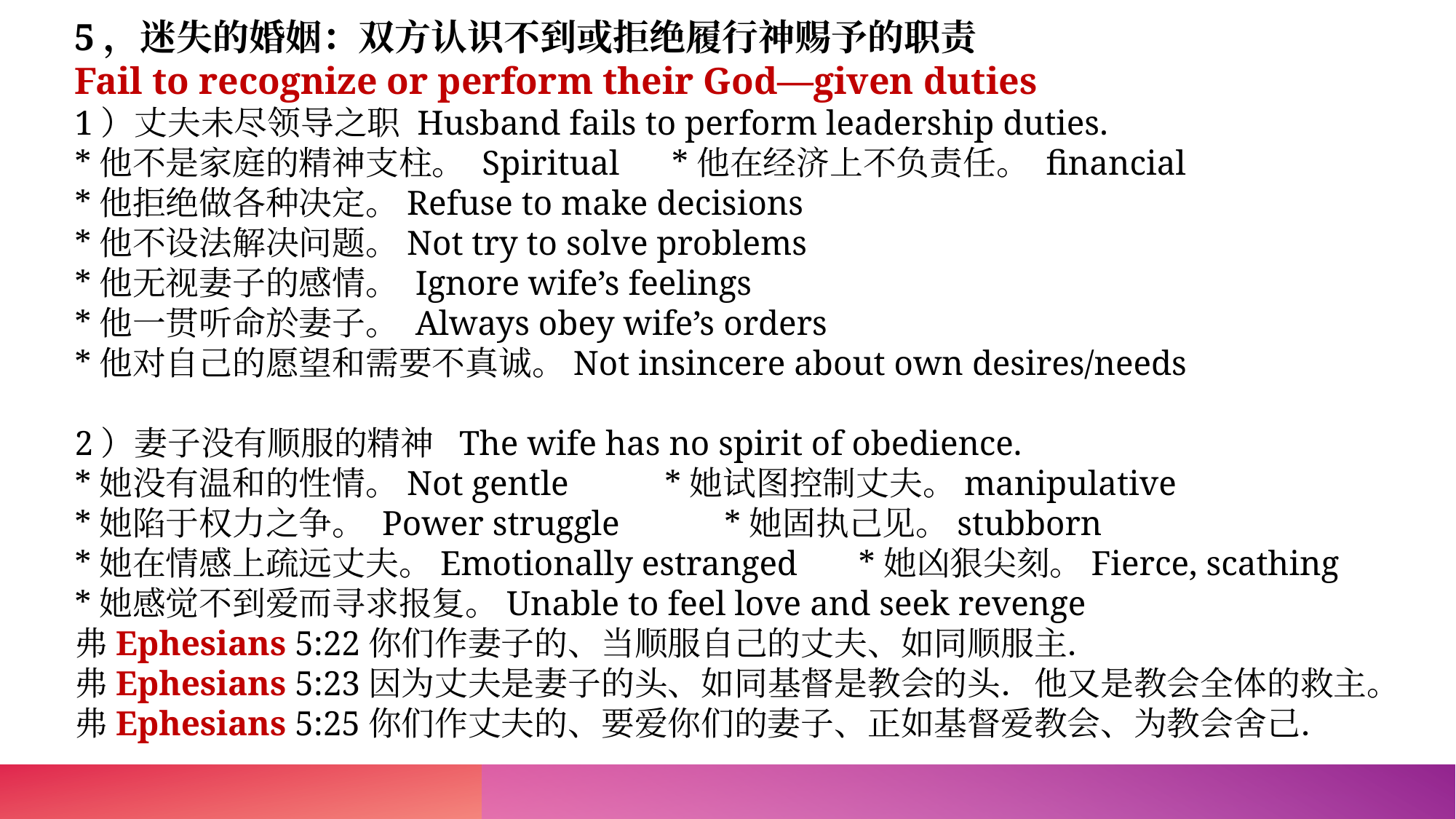

5，迷失的婚姻：双方认识不到或拒绝履行神赐予的职责
Fail to recognize or perform their God—given duties
1）丈夫未尽领导之职 Husband fails to perform leadership duties.
*他不是家庭的精神支柱。 Spiritual      *他在经济上不负责任。 financial
*他拒绝做各种决定。Refuse to make decisions
*他不设法解决问题。Not try to solve problems
*他无视妻子的感情。 Ignore wife’s feelings
*他一贯听命於妻子。 Always obey wife’s orders
*他对自己的愿望和需要不真诚。Not insincere about own desires/needs

2）妻子没有顺服的精神  The wife has no spirit of obedience.
*她没有温和的性情。Not gentle           *她试图控制丈夫。manipulative
*她陷于权力之争。 Power struggle            *她固执己见。stubborn
*她在情感上疏远丈夫。Emotionally estranged       *她凶狠尖刻。Fierce, scathing
*她感觉不到爱而寻求报复。Unable to feel love and seek revenge
弗Ephesians 5:22你们作妻子的、当顺服自己的丈夫、如同顺服主．
弗Ephesians 5:23因为丈夫是妻子的头、如同基督是教会的头．他又是教会全体的救主。
弗Ephesians 5:25你们作丈夫的、要爱你们的妻子、正如基督爱教会、为教会舍己．